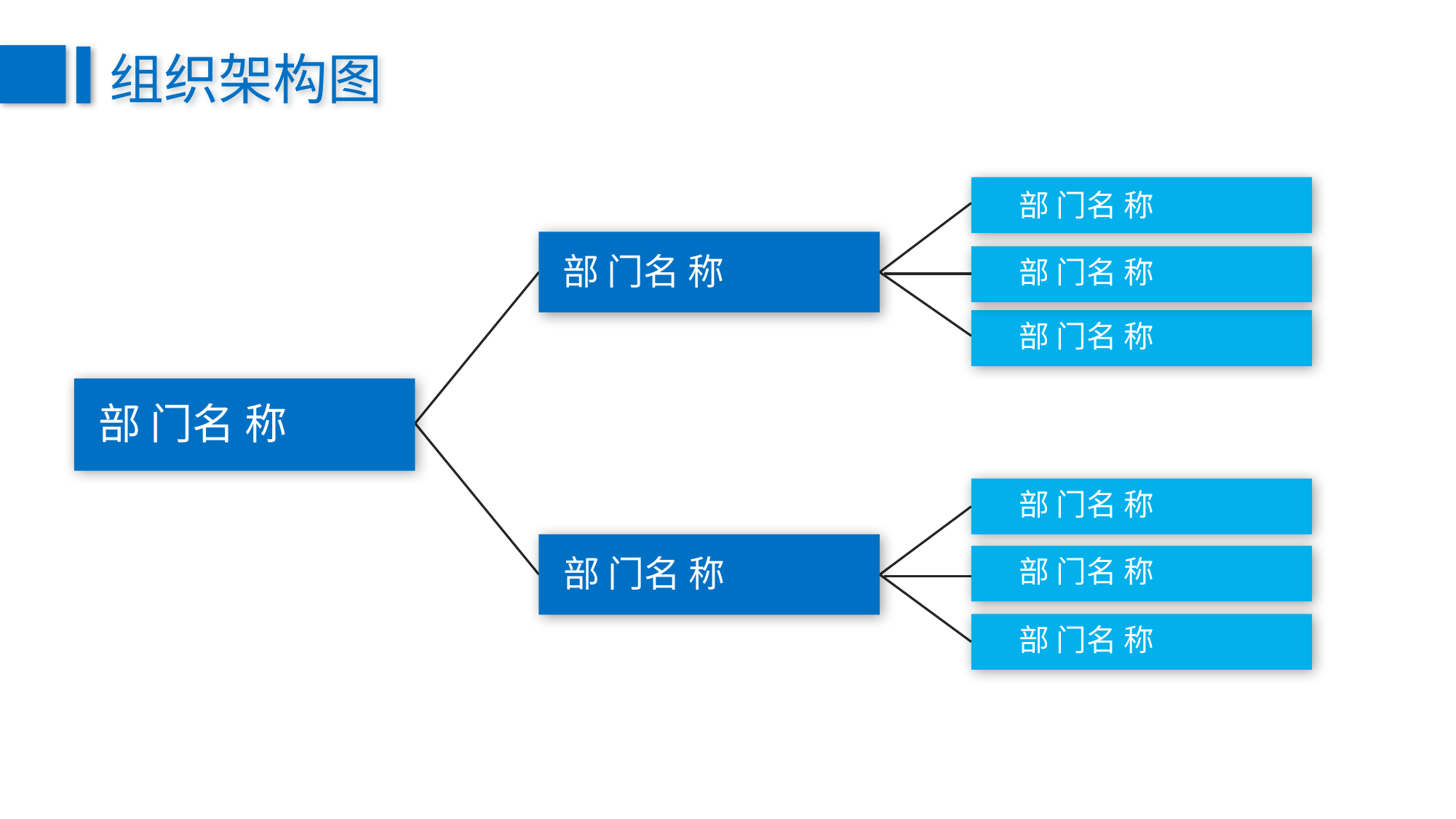

组织架构图

部 门名 称

部 门名 称

部 门名 称

部 门名 称

部 门名 称

部 门名 称

部 门名 称

部 门名 称

部 门名 称